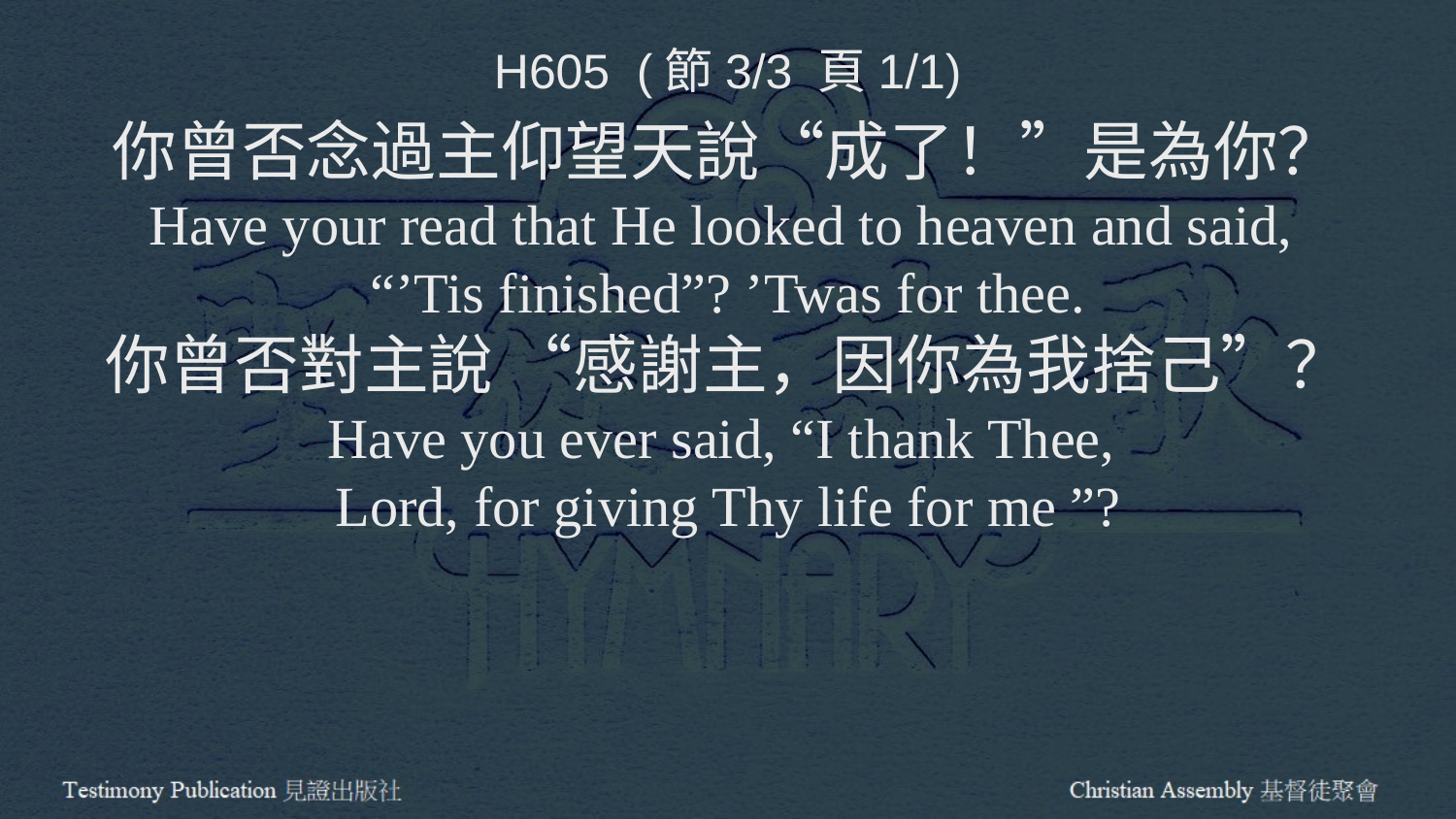

H605  (節3/3 頁1/1)
你曾否念過主仰望天說“成了！”是為你？
Have your read that He looked to heaven and said,
“’Tis finished”? ’Twas for thee.
你曾否對主說 “感謝主，因你為我捨己”？
Have you ever said, “I thank Thee,
Lord, for giving Thy life for me ”?